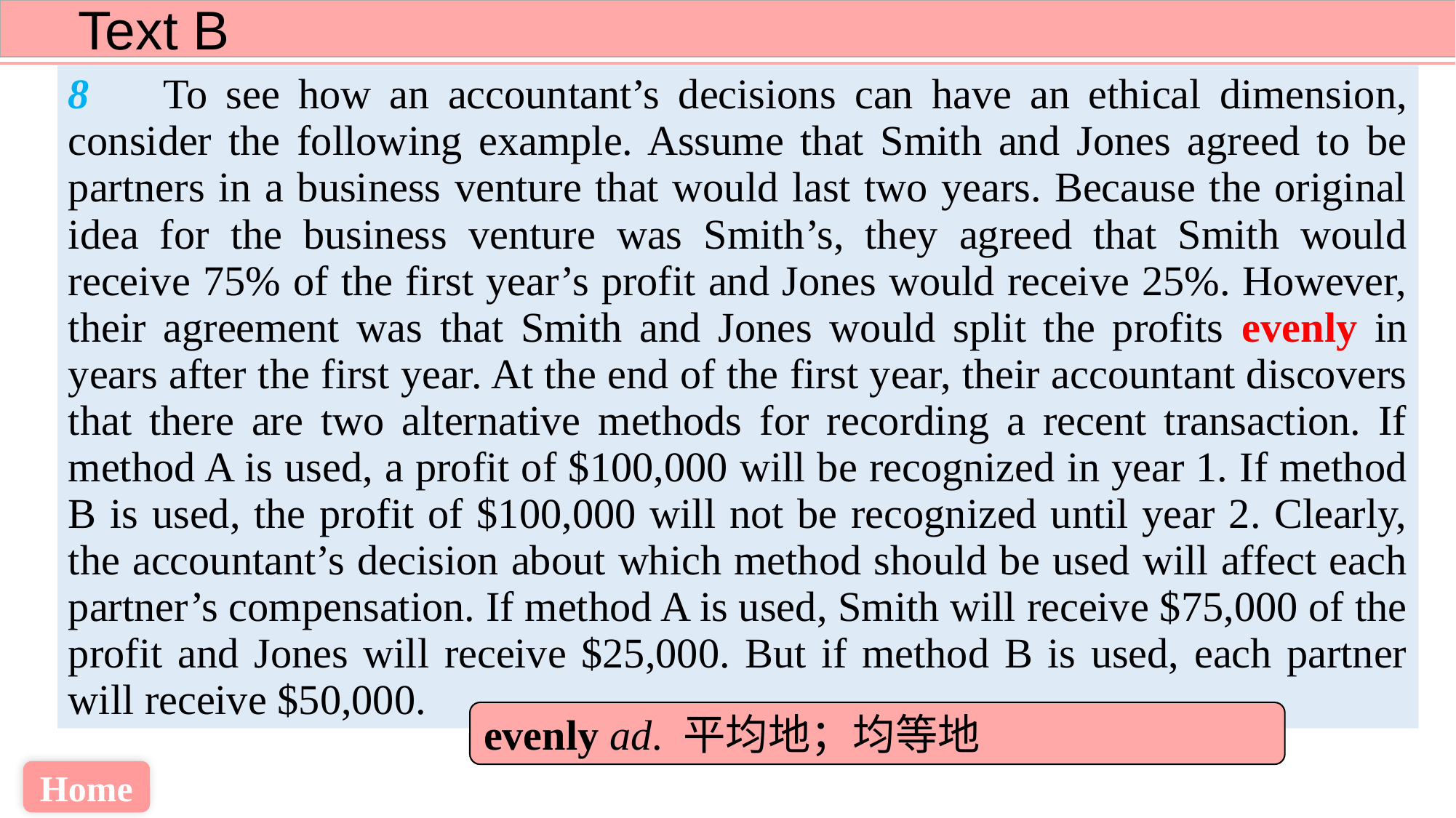

8    To see how an accountant’s decisions can have an ethical dimension, consider the following example. Assume that Smith and Jones agreed to be partners in a business venture that would last two years. Because the original idea for the business venture was Smith’s, they agreed that Smith would receive 75% of the first year’s profit and Jones would receive 25%. However, their agreement was that Smith and Jones would split the profits evenly in years after the first year. At the end of the first year, their accountant discovers that there are two alternative methods for recording a recent transaction. If method A is used, a profit of $100,000 will be recognized in year 1. If method B is used, the profit of $100,000 will not be recognized until year 2. Clearly, the accountant’s decision about which method should be used will affect each partner’s compensation. If method A is used, Smith will receive $75,000 of the profit and Jones will receive $25,000. But if method B is used, each partner will receive $50,000.

evenly ad. 平均地；均等地